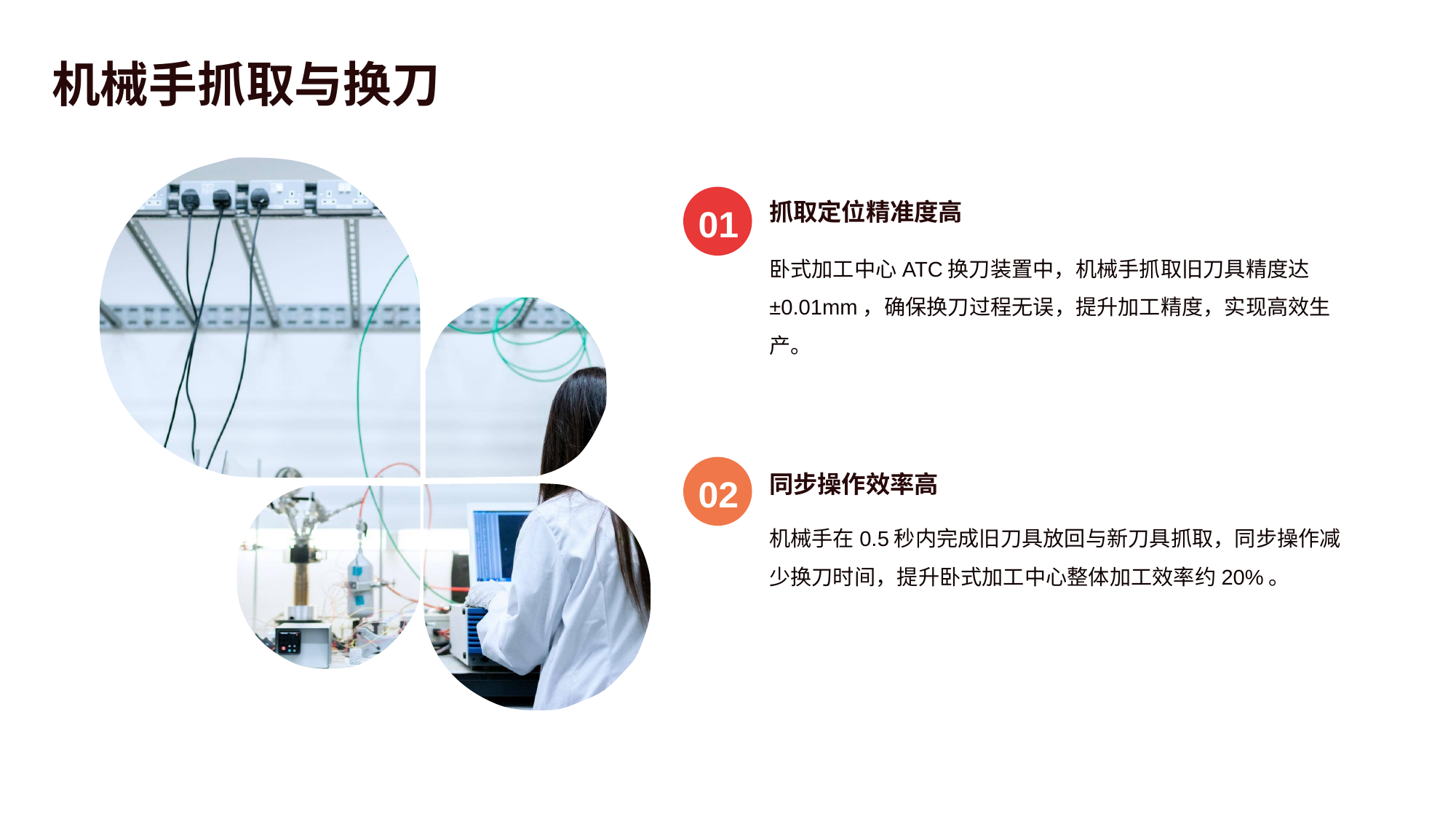

机械手抓取与换刀

抓取定位精准度高

01
卧式加工中心ATC换刀装置中，机械手抓取旧刀具精度达±0.01mm，确保换刀过程无误，提升加工精度，实现高效生产。

同步操作效率高
02
机械手在0.5秒内完成旧刀具放回与新刀具抓取，同步操作减少换刀时间，提升卧式加工中心整体加工效率约20%。